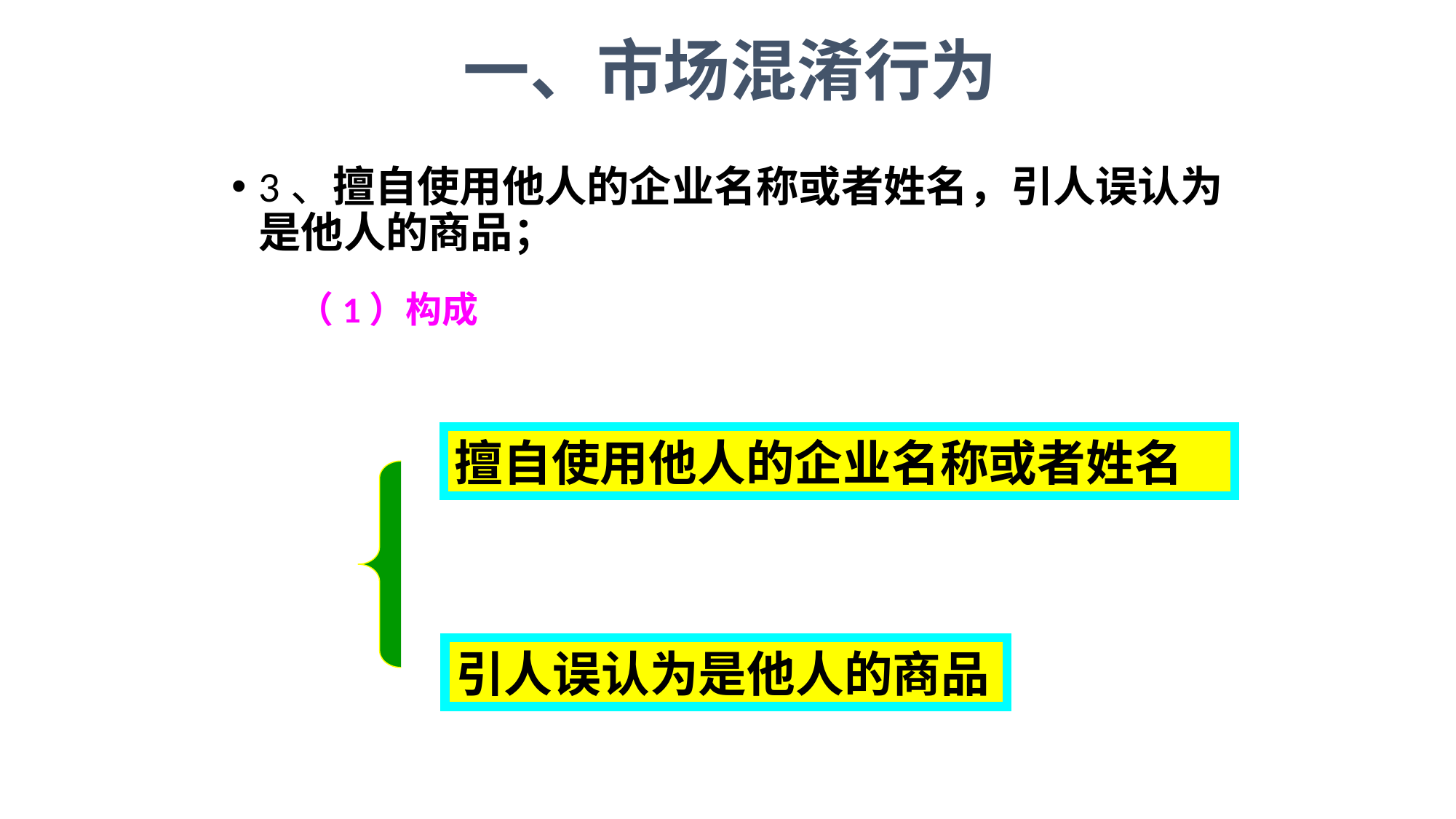

一、市场混淆行为
3、擅自使用他人的企业名称或者姓名，引人误认为是他人的商品；
（1）构成
擅自使用他人的企业名称或者姓名

引人误认为是他人的商品